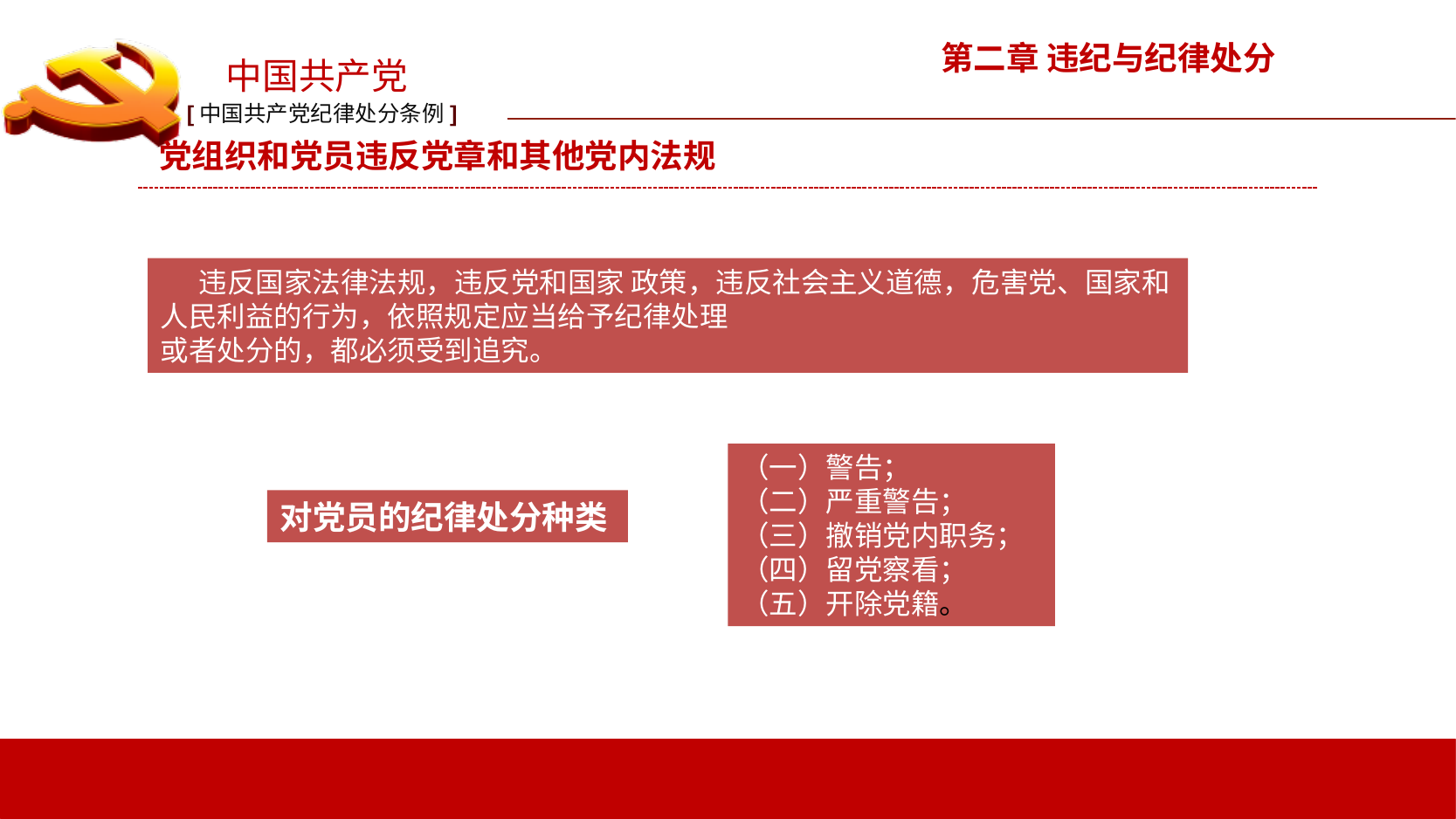

第二章 违纪与纪律处分
党组织和党员违反党章和其他党内法规
     违反国家法律法规，违反党和国家 政策，违反社会主义道德，危害党、国家和人民利益的行为，依照规定应当给予纪律处理
或者处分的，都必须受到追究。
（一）警告；
（二）严重警告；
（三）撤销党内职务；
（四）留党察看；
（五）开除党籍。
对党员的纪律处分种类